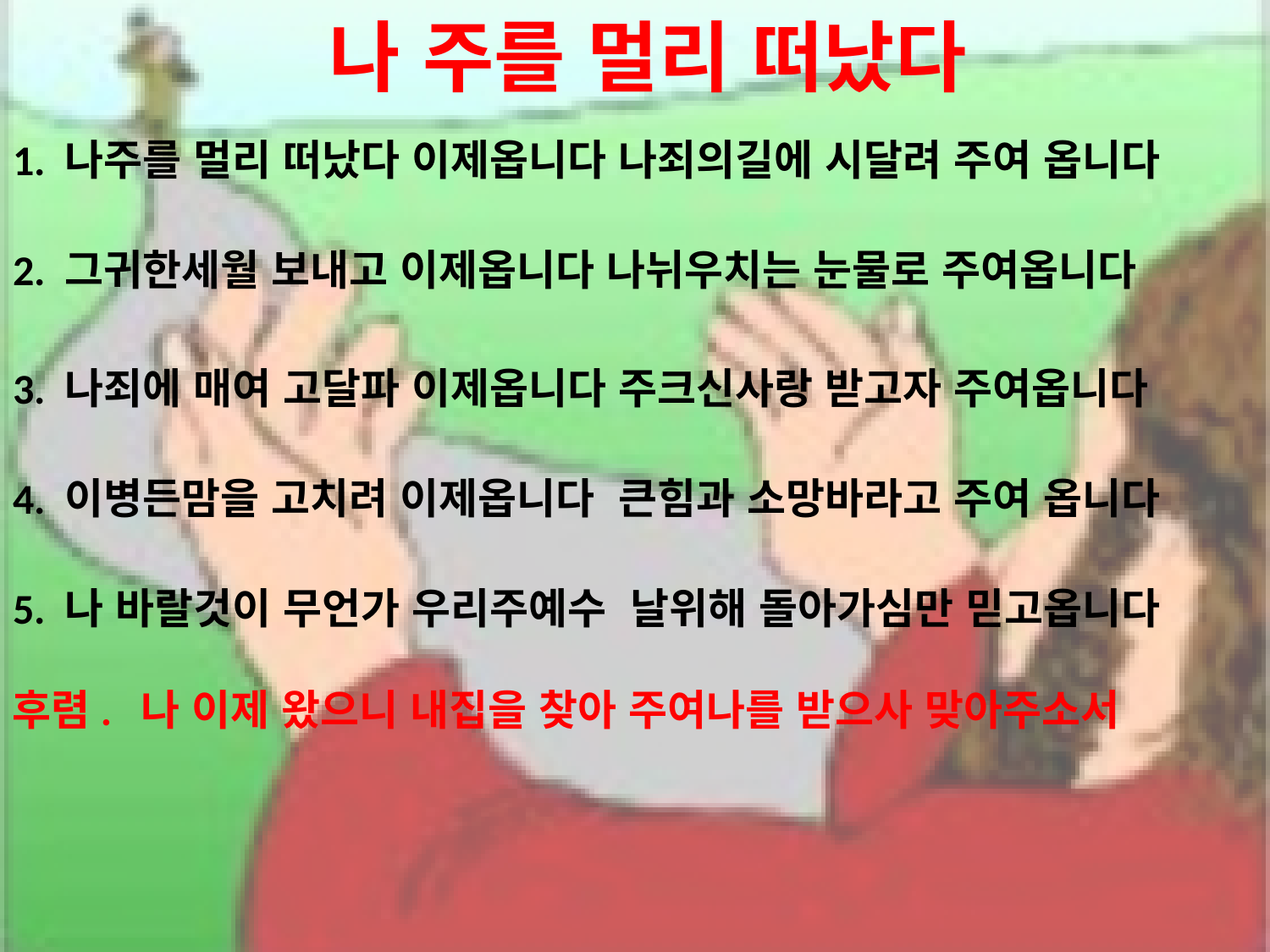

# 나 주를 멀리 떠났다
1. 나주를 멀리 떠났다 이제옵니다 나죄의길에 시달려 주여 옵니다
2. 그귀한세월 보내고 이제옵니다 나뉘우치는 눈물로 주여옵니다

3. 나죄에 매여 고달파 이제옵니다 주크신사랑 받고자 주여옵니다
4. 이병든맘을 고치려 이제옵니다  큰힘과 소망바라고 주여 옵니다
5. 나 바랄것이 무언가 우리주예수  날위해 돌아가심만 믿고옵니다
후렴.  나 이제 왔으니 내집을 찾아 주여나를 받으사 맞아주소서